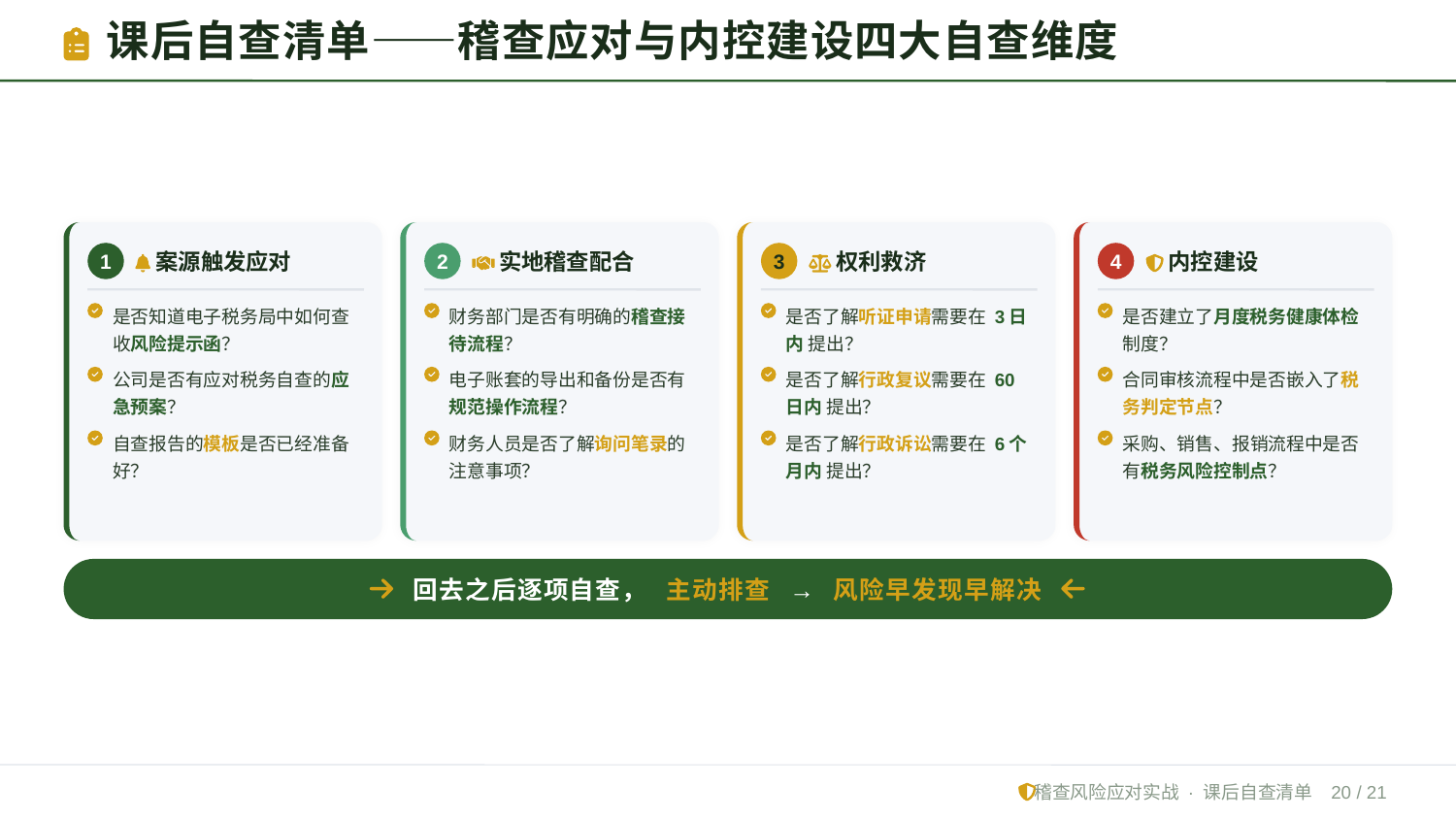

课后自查清单——稽查应对与内控建设四大自查维度

1

2

3

4

案源触发应对
实地稽查配合
权利救济
内控建设

是否知道电子税务局中如何查收风险提示函？
财务部门是否有明确的稽查接待流程？
是否了解听证申请需要在 3日内 提出？
是否建立了月度税务健康体检制度？

公司是否有应对税务自查的应急预案？
电子账套的导出和备份是否有规范操作流程？
是否了解行政复议需要在 60日内 提出？
合同审核流程中是否嵌入了税务判定节点？

自查报告的模板是否已经准备好？
财务人员是否了解询问笔录的注意事项？
是否了解行政诉讼需要在 6个月内 提出？
采购、销售、报销流程中是否有税务风险控制点？

回去之后逐项自查，
主动排查
→
风险早发现早解决

稽查风险应对实战 · 课后自查清单
20 / 21